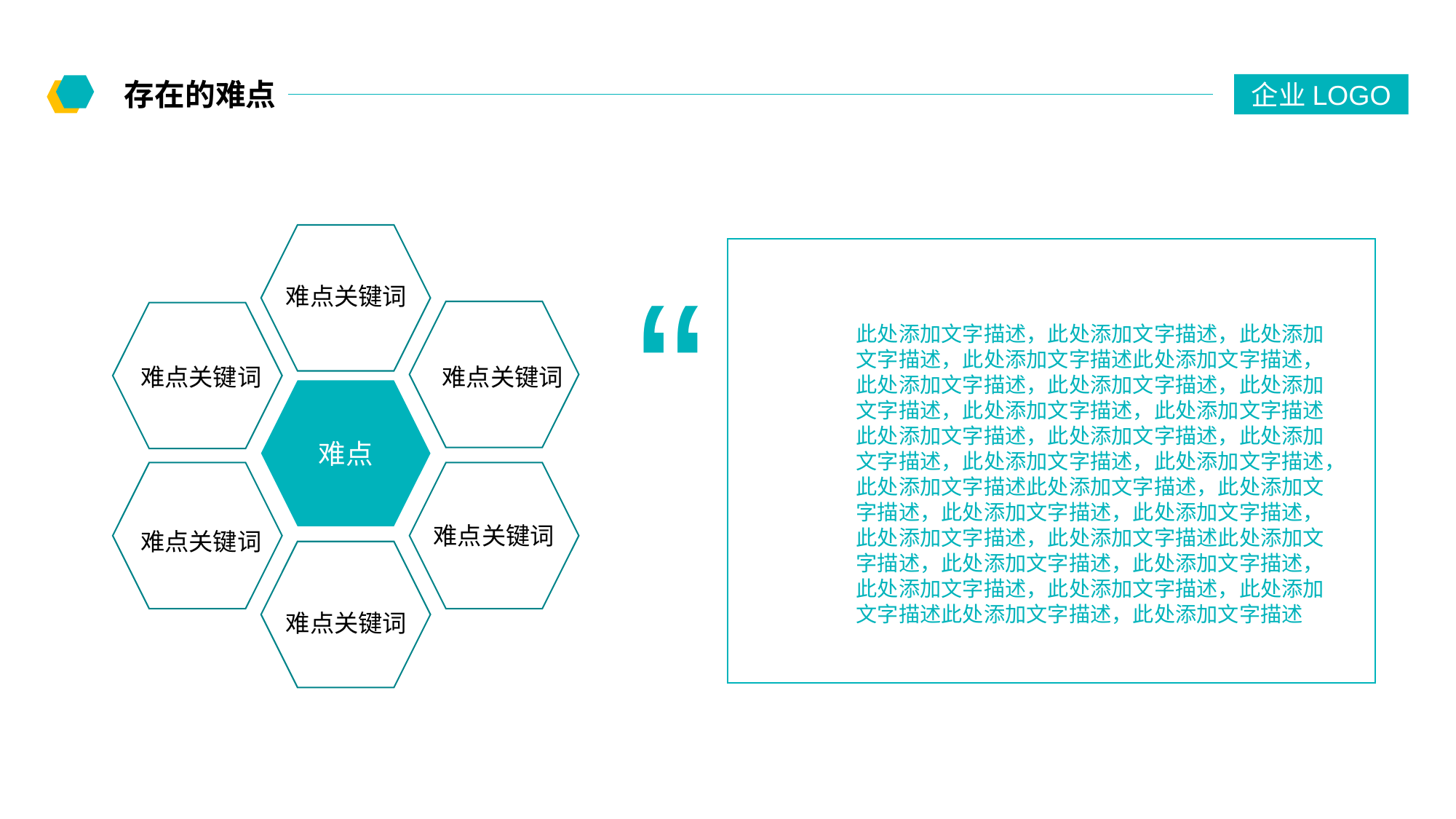

存在的难点
企业LOGO

难点

难点关键词
难点关键词
难点关键词
难点关键词
难点关键词
难点关键词
“

此处添加文字描述，此处添加文字描述，此处添加文字描述，此处添加文字描述此处添加文字描述，此处添加文字描述，此处添加文字描述，此处添加文字描述，此处添加文字描述，此处添加文字描述此处添加文字描述，此处添加文字描述，此处添加文字描述，此处添加文字描述，此处添加文字描述，此处添加文字描述此处添加文字描述，此处添加文字描述，此处添加文字描述，此处添加文字描述，此处添加文字描述，此处添加文字描述此处添加文字描述，此处添加文字描述，此处添加文字描述，此处添加文字描述，此处添加文字描述，此处添加文字描述此处添加文字描述，此处添加文字描述